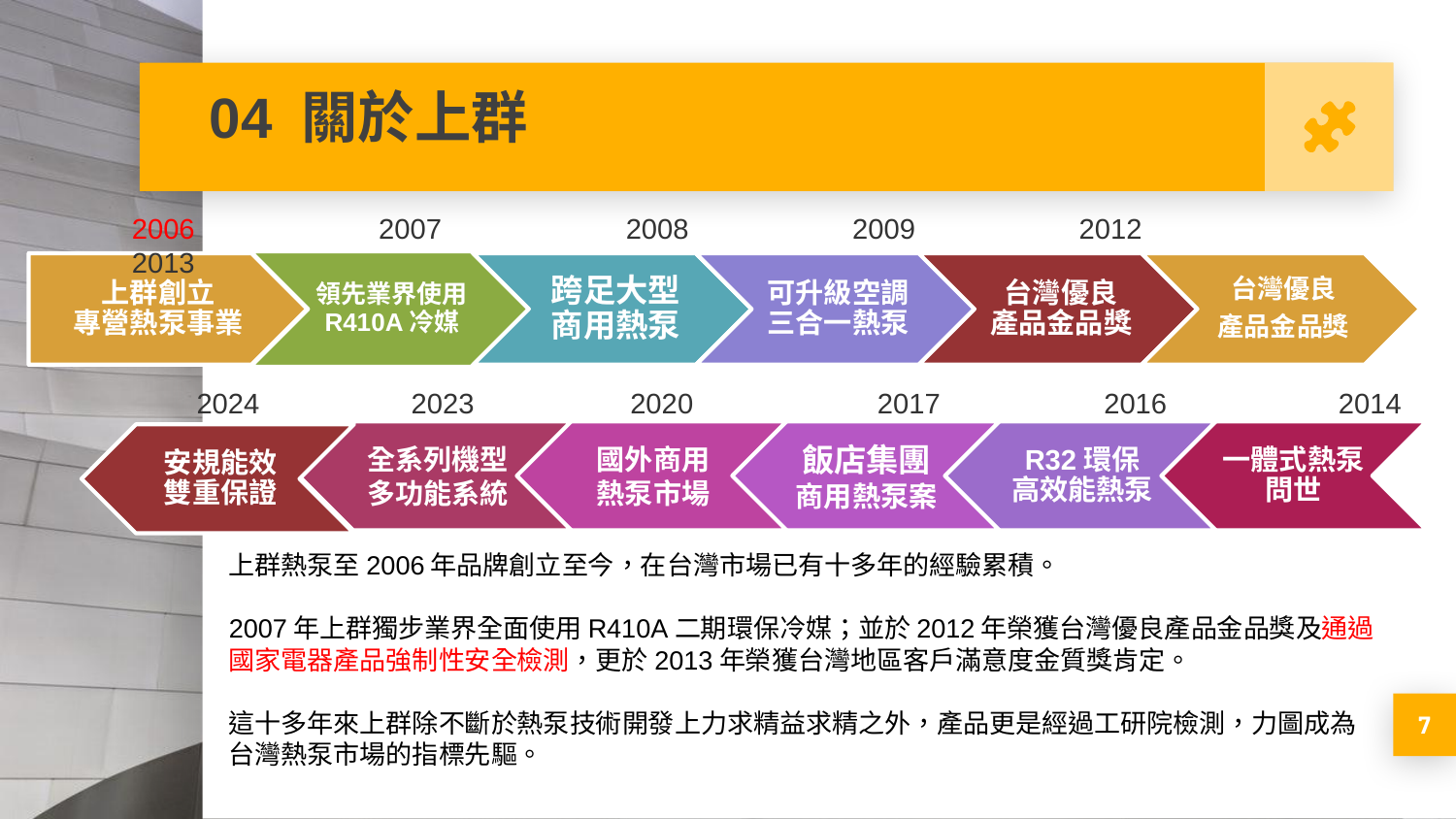

# 04 關於上群

上群創立
專營熱泵事業
領先業界使用R410A冷媒
跨足大型
商用熱泵
可升級空調三合一熱泵
台灣優良
產品金品獎
台灣優良
產品金品獎
2006　　　　　　2007　　　　　　2008　　　　 　2009　　　　　 2012                    2013
一體式熱泵
問世
R32環保
高效能熱泵
飯店集團
商用熱泵案
國外商用
熱泵市場
全系列機型
多功能系統
安規能效
雙重保證
2024                   2023　　　　　2020　　　　　　2017　　　　 　2016　　　　　  2014
上群熱泵至2006年品牌創立至今，在台灣市場已有十多年的經驗累積。

2007年上群獨步業界全面使用R410A二期環保冷媒；並於2012年榮獲台灣優良產品金品獎及通過
國家電器產品強制性安全檢測，更於2013年榮獲台灣地區客戶滿意度金質獎肯定。

這十多年來上群除不斷於熱泵技術開發上力求精益求精之外，產品更是經過工研院檢測，力圖成為台灣熱泵市場的指標先驅。
7